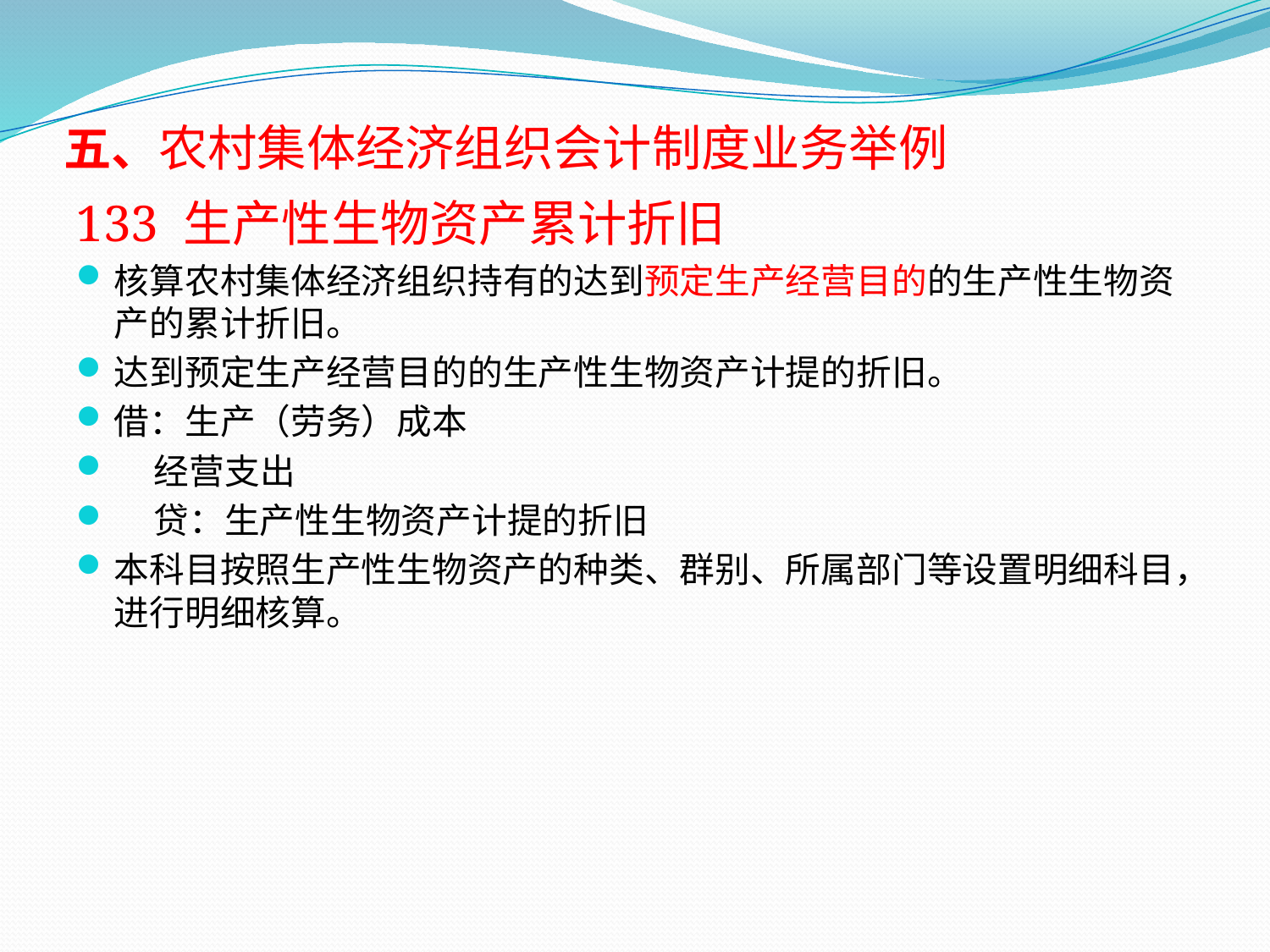

# 五、农村集体经济组织会计制度业务举例
133 生产性生物资产累计折旧
核算农村集体经济组织持有的达到预定生产经营目的的生产性生物资产的累计折旧。
达到预定生产经营目的的生产性生物资产计提的折旧。
借：生产（劳务）成本
    经营支出
    贷：生产性生物资产计提的折旧
本科目按照生产性生物资产的种类、群别、所属部门等设置明细科目，进行明细核算。